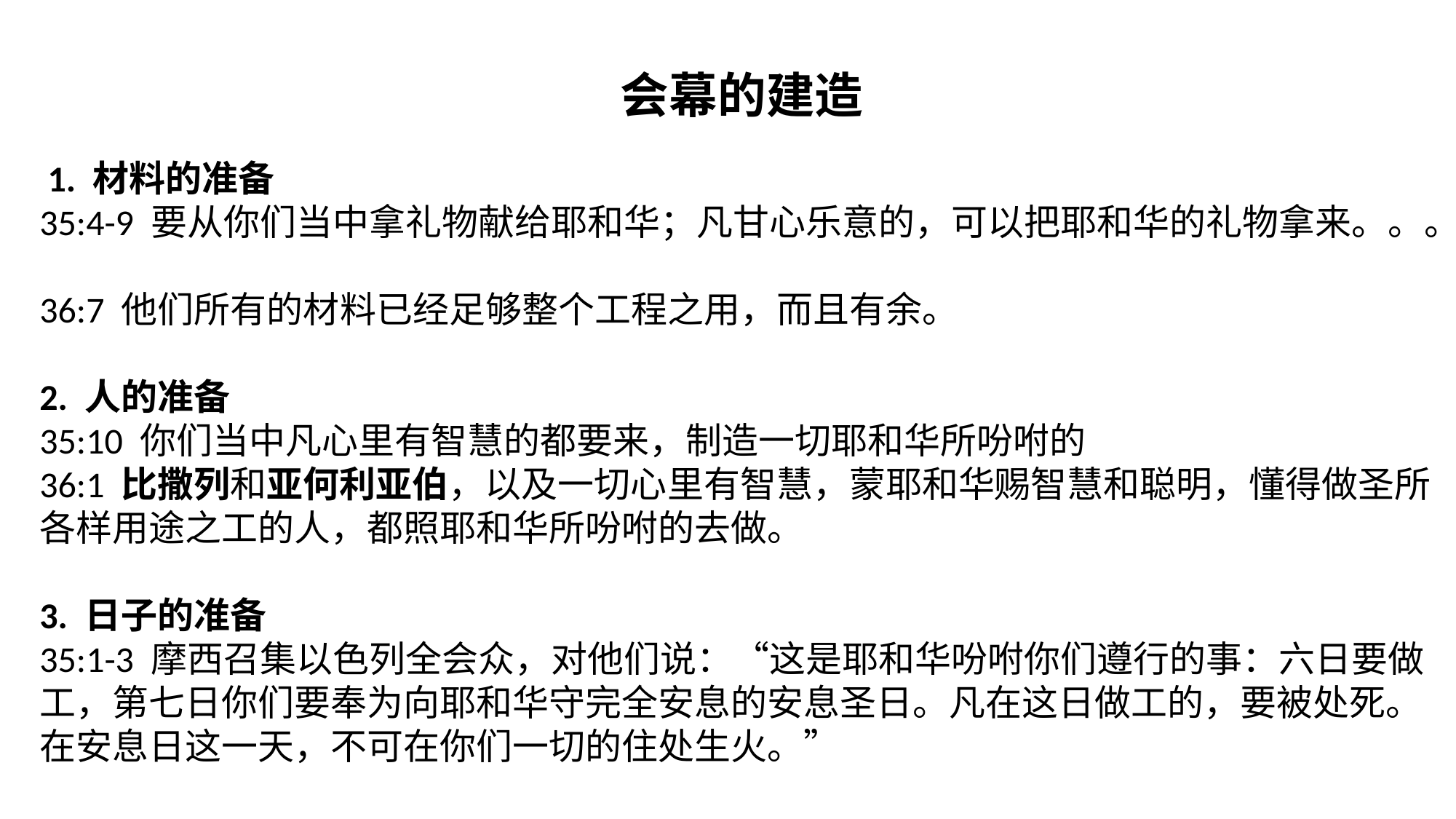

会幕的建造

 1. 材料的准备
35:4-9 要从你们当中拿礼物献给耶和华；凡甘心乐意的，可以把耶和华的礼物拿来。。。
36:7 他们所有的材料已经足够整个工程之用，而且有余。

2. 人的准备
35:10 你们当中凡心里有智慧的都要来，制造一切耶和华所吩咐的
36:1 比撒列和亚何利亚伯，以及一切心里有智慧，蒙耶和华赐智慧和聪明，懂得做圣所各样用途之工的人，都照耶和华所吩咐的去做。

3. 日子的准备
35:1-3 摩西召集以色列全会众，对他们说：“这是耶和华吩咐你们遵行的事：六日要做工，第七日你们要奉为向耶和华守完全安息的安息圣日。凡在这日做工的，要被处死。在安息日这一天，不可在你们一切的住处生火。”